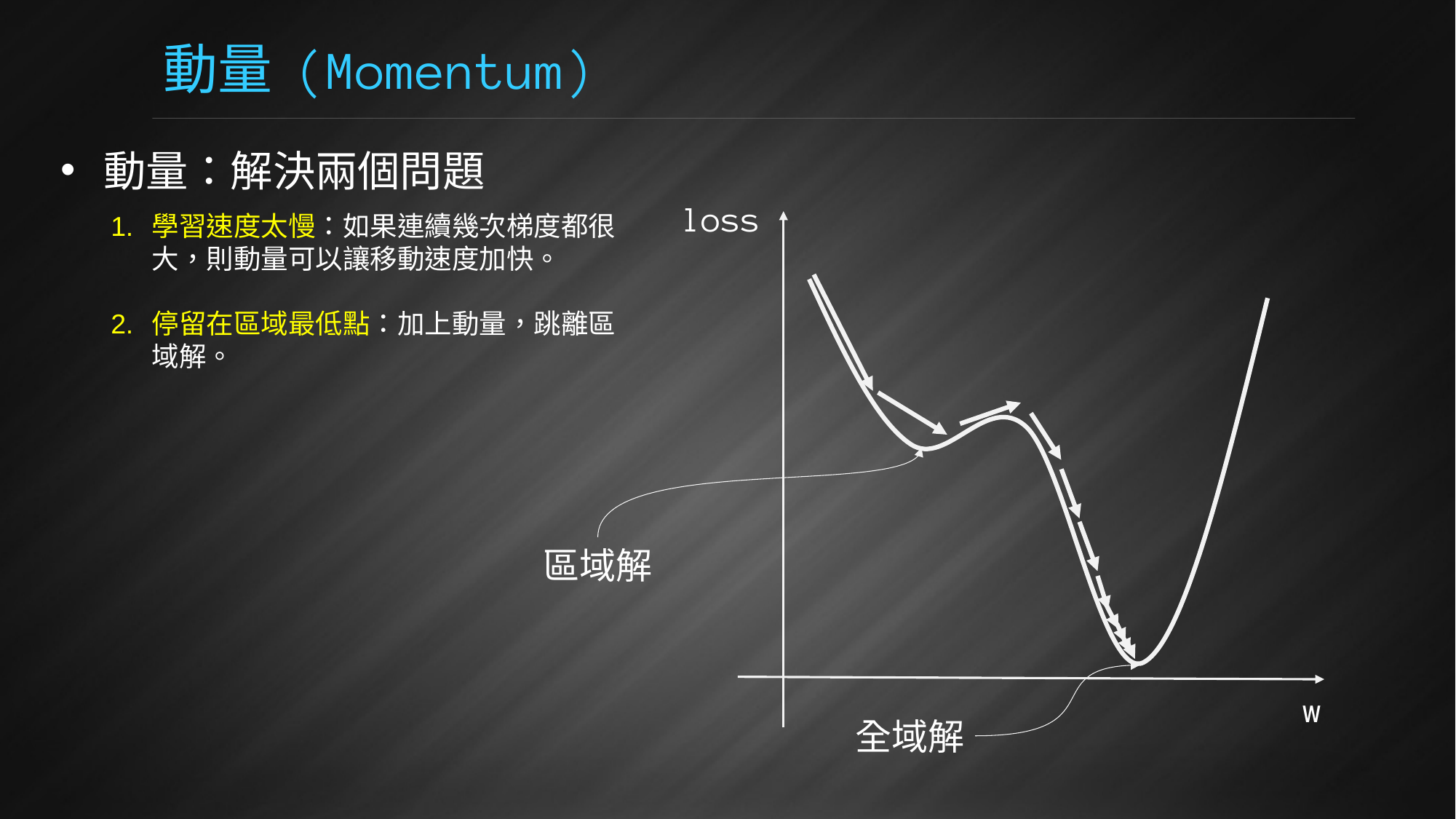

# 動量 (Momentum)
動量：解決兩個問題
loss
學習速度太慢：如果連續幾次梯度都很大，則動量可以讓移動速度加快。

停留在區域最低點：加上動量，跳離區域解。
區域解
w
全域解